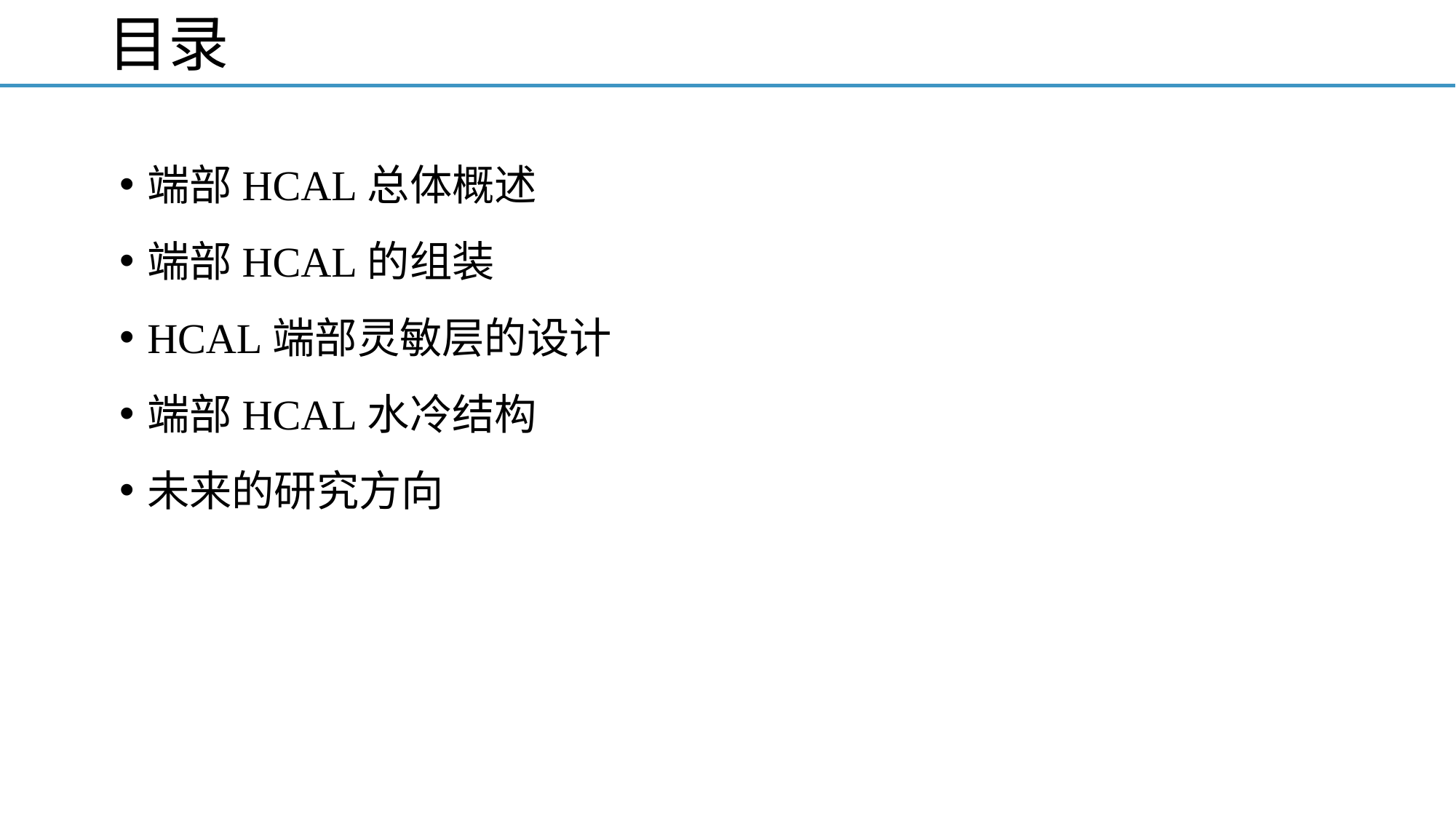

目录
端部HCAL总体概述
端部HCAL的组装
HCAL端部灵敏层的设计
端部HCAL水冷结构
未来的研究方向